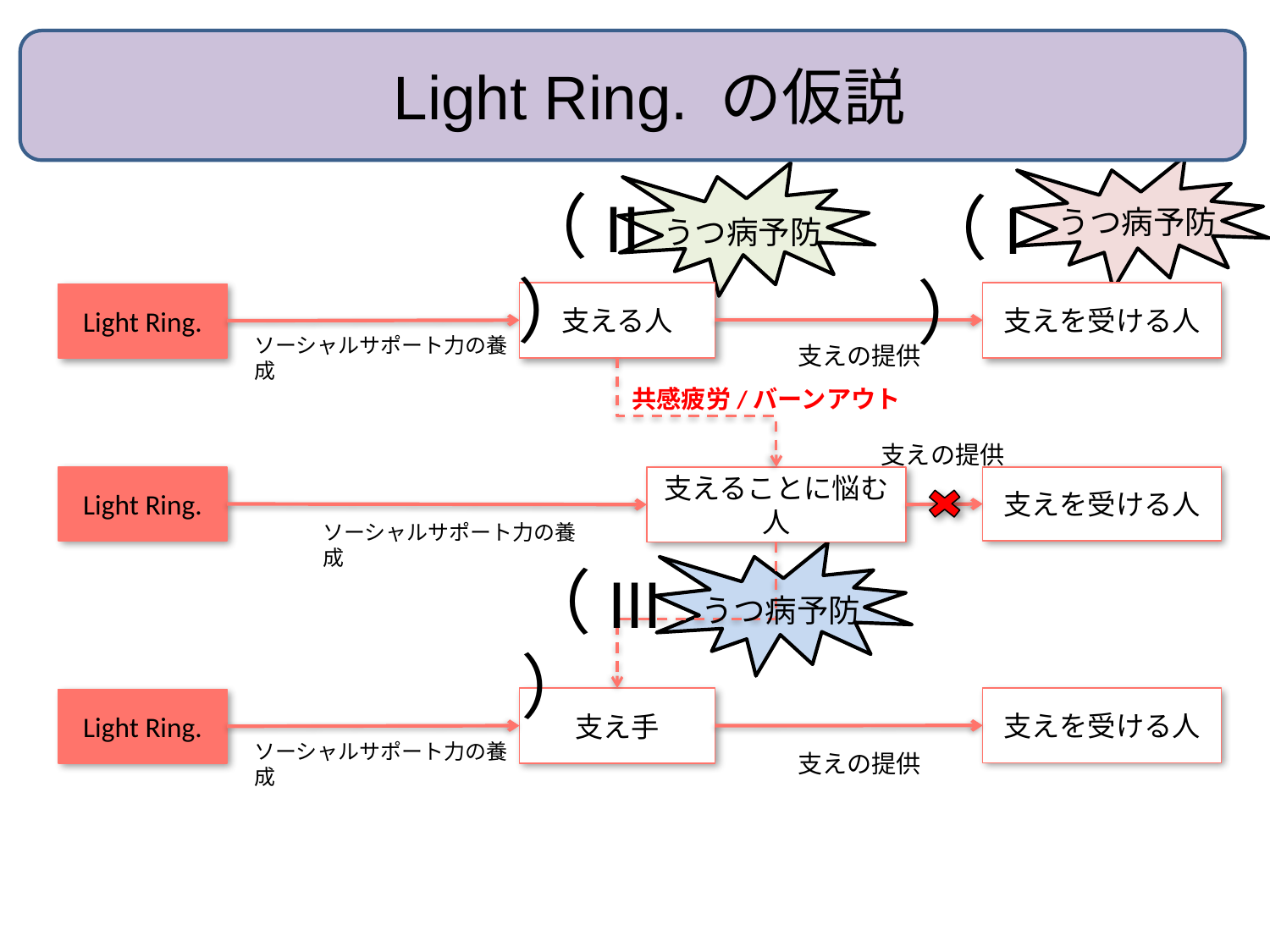

Light Ring. の仮説
#

（II）
（I）
うつ病予防
うつ病予防
支える人
支えを受ける人
Light Ring.
ソーシャルサポート力の養成
支えの提供
共感疲労/バーンアウト

支えの提供
Light Ring.
支えることに悩む人
支えを受ける人

ソーシャルサポート力の養成

（III）
うつ病予防
支え手
支えを受ける人
Light Ring.
ソーシャルサポート力の養成
支えの提供